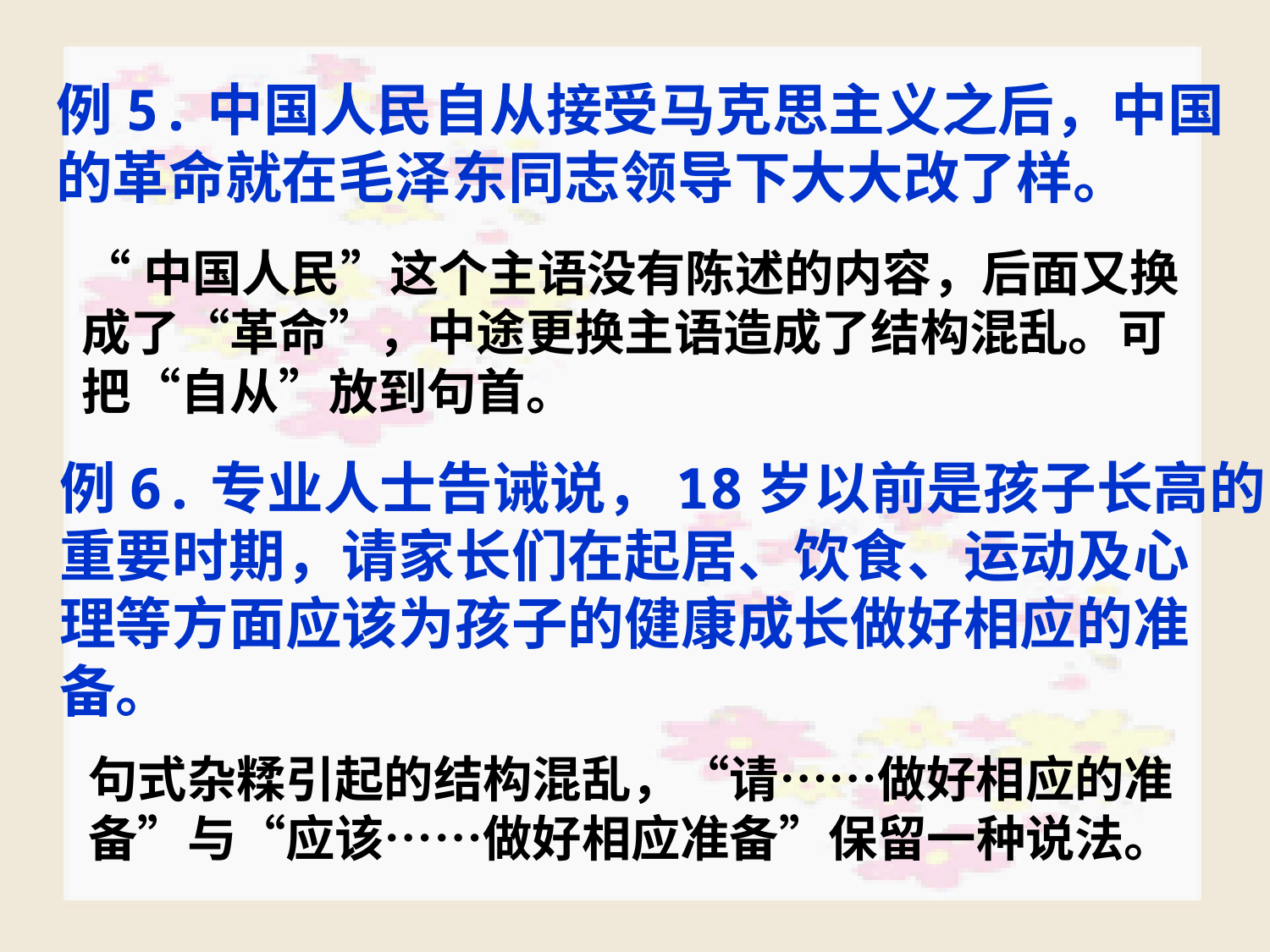

例5.中国人民自从接受马克思主义之后，中国
的革命就在毛泽东同志领导下大大改了样。
“中国人民”这个主语没有陈述的内容，后面又换
成了“革命”，中途更换主语造成了结构混乱。可
把“自从”放到句首。
例6.专业人士告诫说，18岁以前是孩子长高的
重要时期，请家长们在起居、饮食、运动及心
理等方面应该为孩子的健康成长做好相应的准
备。
句式杂糅引起的结构混乱，“请……做好相应的准
备”与“应该……做好相应准备”保留一种说法。